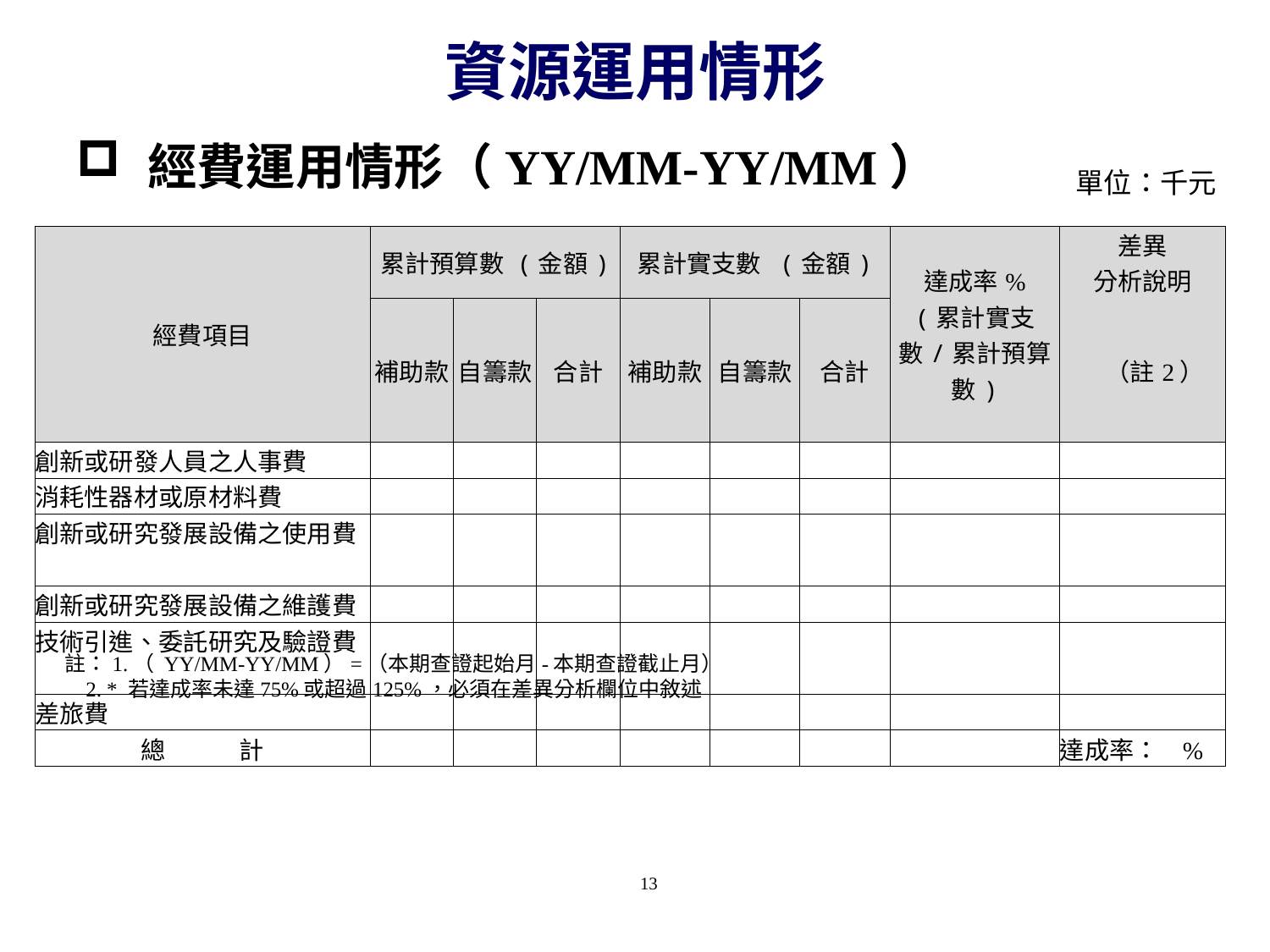

# 資源運用情形
經費運用情形（YY/MM-YY/MM）
單位：千元
| 經費項目 | 累計預算數 (金額) |  |  | 累計實支數 (金額) |  |  | 達成率% (累計實支數/累計預算數) | 差異 分析說明 |
| --- | --- | --- | --- | --- | --- | --- | --- | --- |
|  | 補助款 | 自籌款 | 合計 | 補助款 | 自籌款 | 合計 |  | （註2） |
| 創新或研發人員之人事費 |  |  |  |  |  |  |  |  |
| 消耗性器材或原材料費 |  |  |  |  |  |  |  |  |
| 創新或研究發展設備之使用費 |  |  |  |  |  |  |  |  |
| 創新或研究發展設備之維護費 |  |  |  |  |  |  |  |  |
| 技術引進、委託研究及驗證費 |  |  |  |  |  |  |  |  |
| 差旅費 |  |  |  |  |  |  |  |  |
| 總　　　計 |  |  |  |  |  |  |  | 達成率： % |
註：1.（ YY/MM-YY/MM）=（本期查證起始月-本期查證截止月）
    2. * 若達成率未達75%或超過125%，必須在差異分析欄位中敘述
13